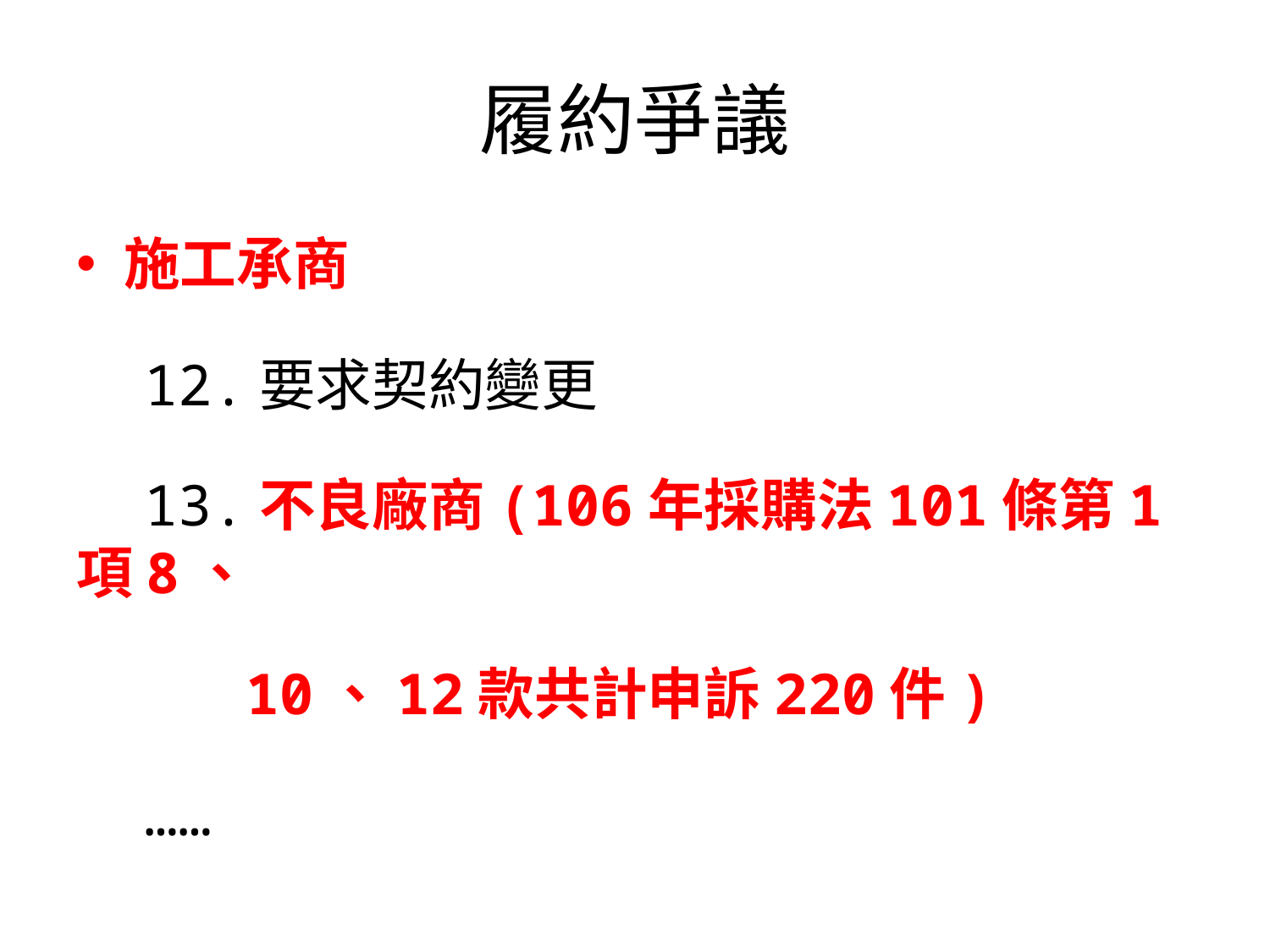

# 履約爭議
施工承商
  12.要求契約變更
  13.不良廠商(106年採購法101條第1項8、
     10、12款共計申訴220件)
  ……